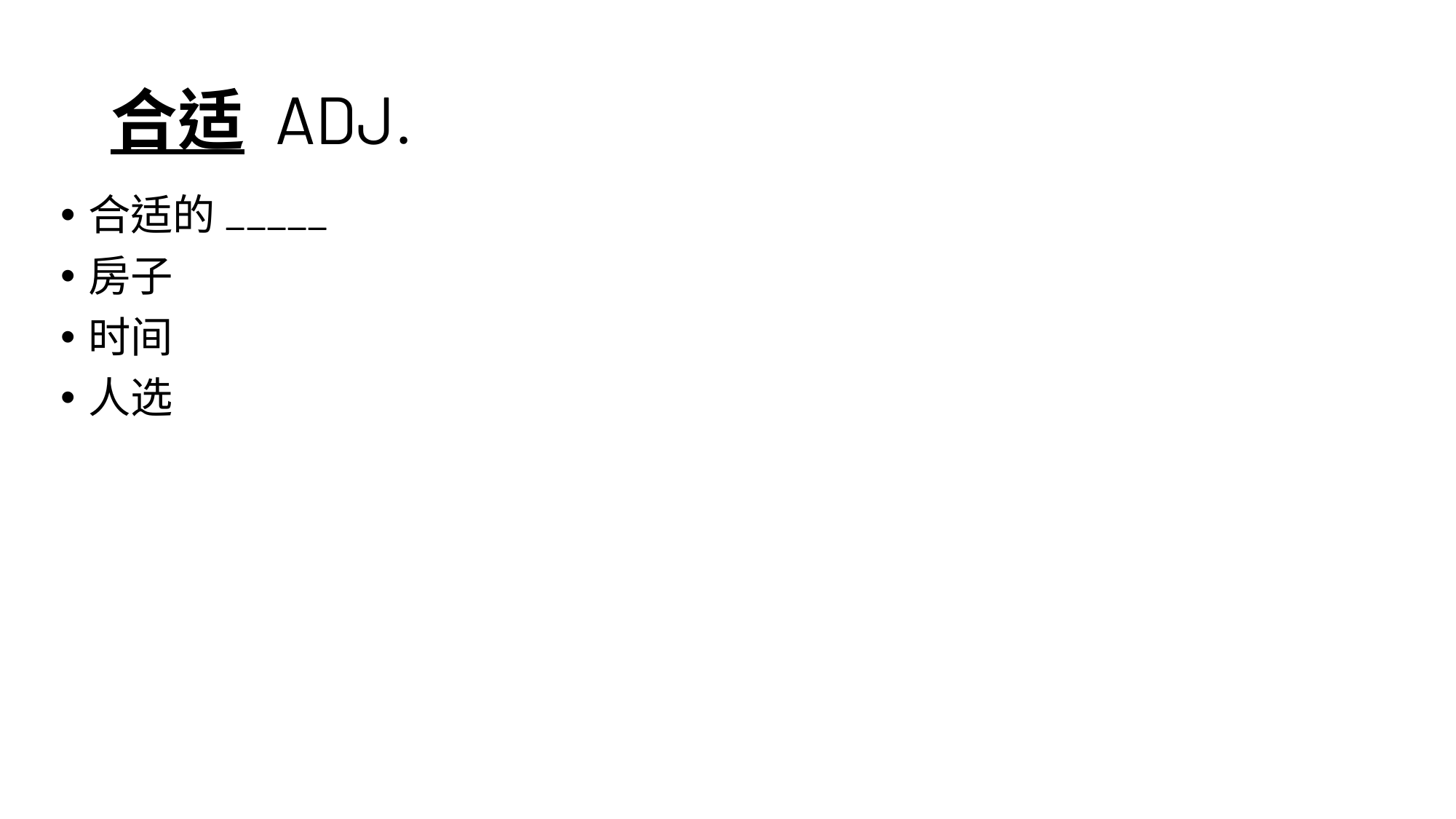

# 合适 ADJ.
合适的_____
房子
时间
人选